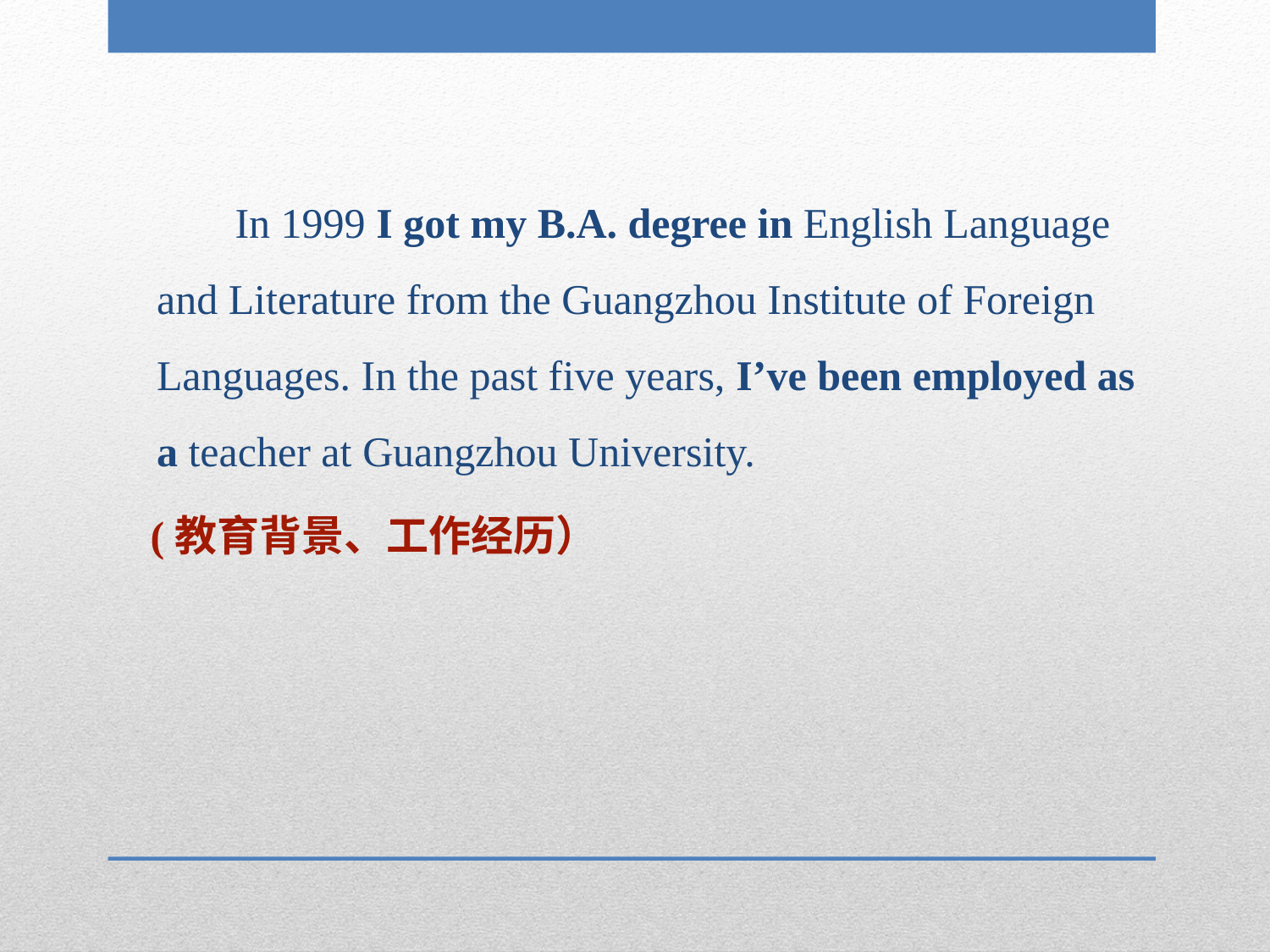

In 1999 I got my B.A. degree in English Language and Literature from the Guangzhou Institute of Foreign Languages. In the past five years, I’ve been employed as a teacher at Guangzhou University.
   (教育背景、工作经历）